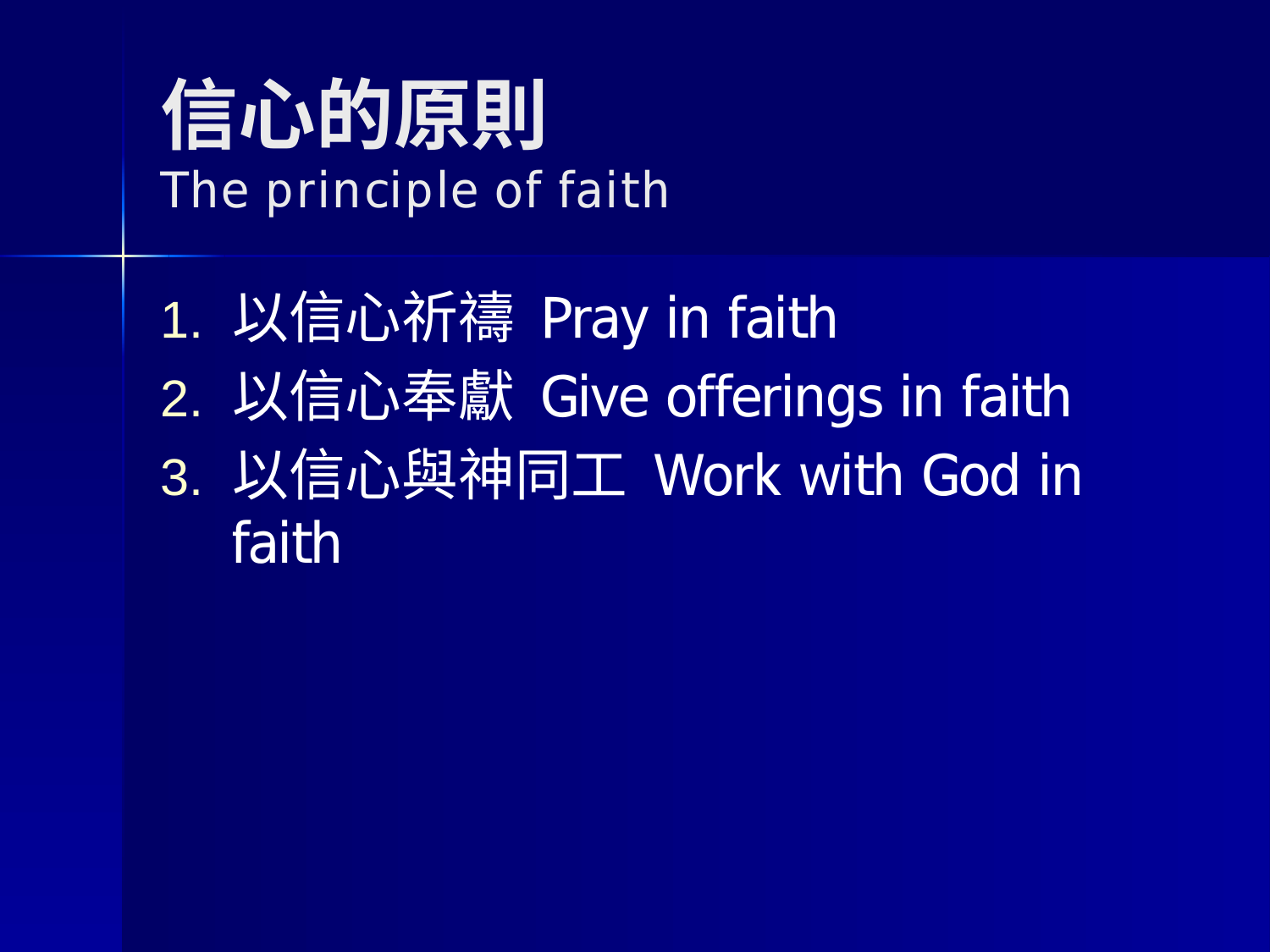

# 信心的原則 The principle of faith
以信心祈禱 Pray in faith
以信心奉獻 Give offerings in faith
以信心與神同工 Work with God in faith